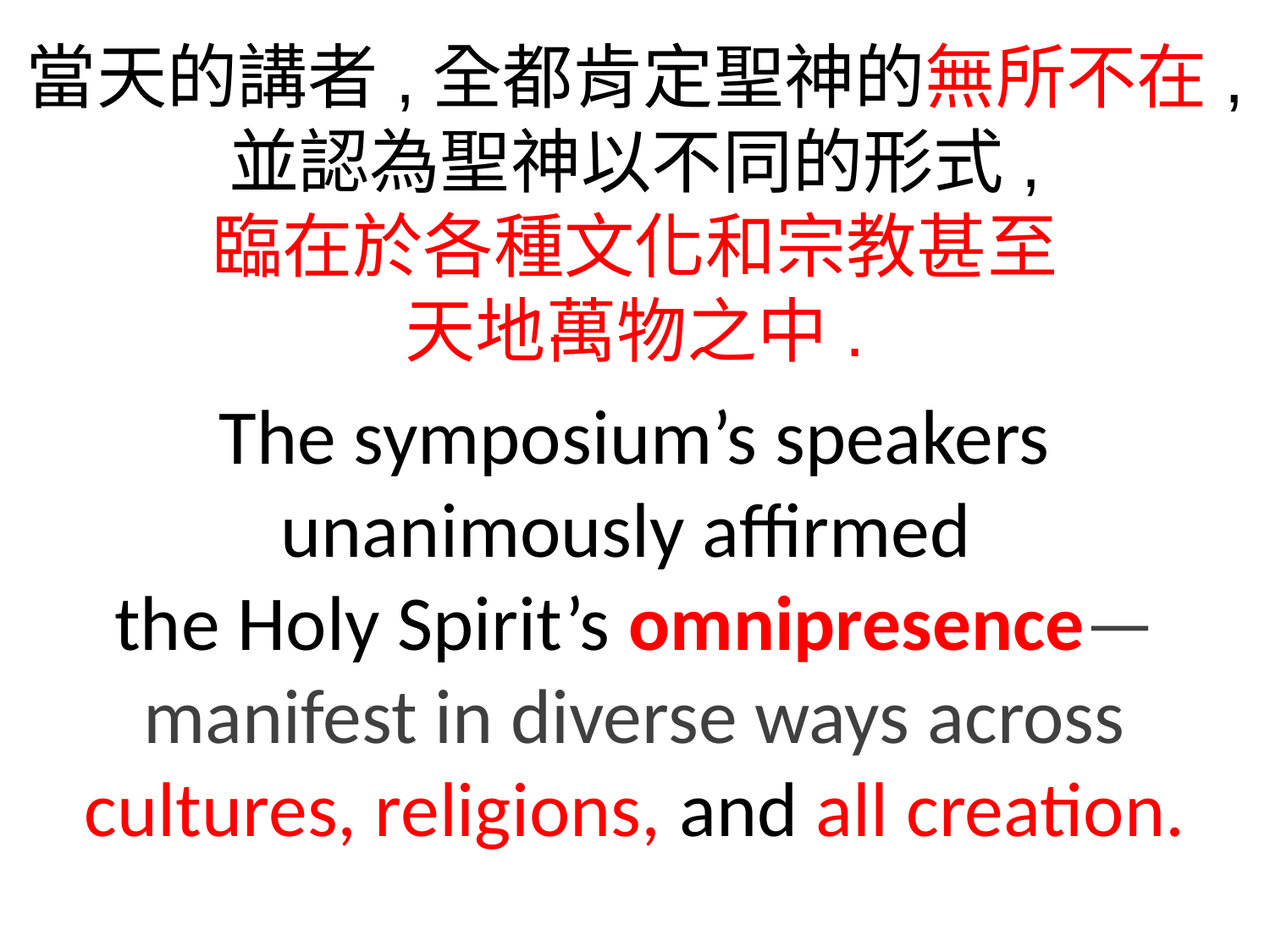

當天的講者,全都肯定聖神的無所不在,
並認為聖神以不同的形式,
臨在於各種文化和宗教甚至
天地萬物之中.
The symposium’s speakers unanimously affirmed
the Holy Spirit’s omnipresence—
manifest in diverse ways across cultures, religions, and all creation.